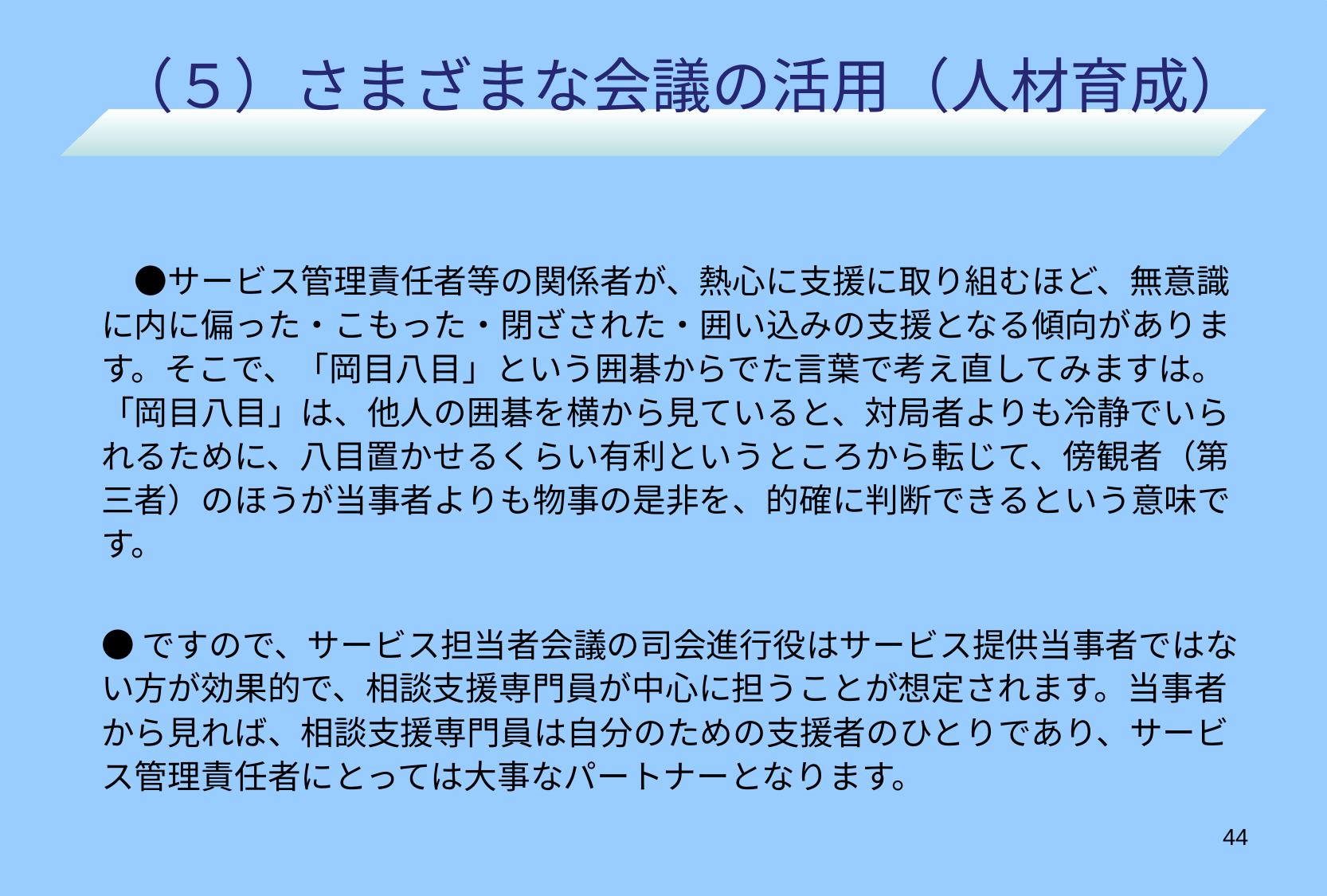

# （５）さまざまな会議の活用（人材育成）

　●サービス管理責任者等の関係者が、熱心に支援に取り組むほど、無意識に内に偏った・こもった・閉ざされた・囲い込みの支援となる傾向があります。そこで、「岡目八目」という囲碁からでた言葉で考え直してみますは。「岡目八目」は、他人の囲碁を横から見ていると、対局者よりも冷静でいられるために、八目置かせるくらい有利というところから転じて、傍観者（第三者）のほうが当事者よりも物事の是非を、的確に判断できるという意味です。

●ですので、サービス担当者会議の司会進行役はサービス提供当事者ではない方が効果的で、相談支援専門員が中心に担うことが想定されます。当事者から見れば、相談支援専門員は自分のための支援者のひとりであり、サービス管理責任者にとっては大事なパートナーとなります。

44